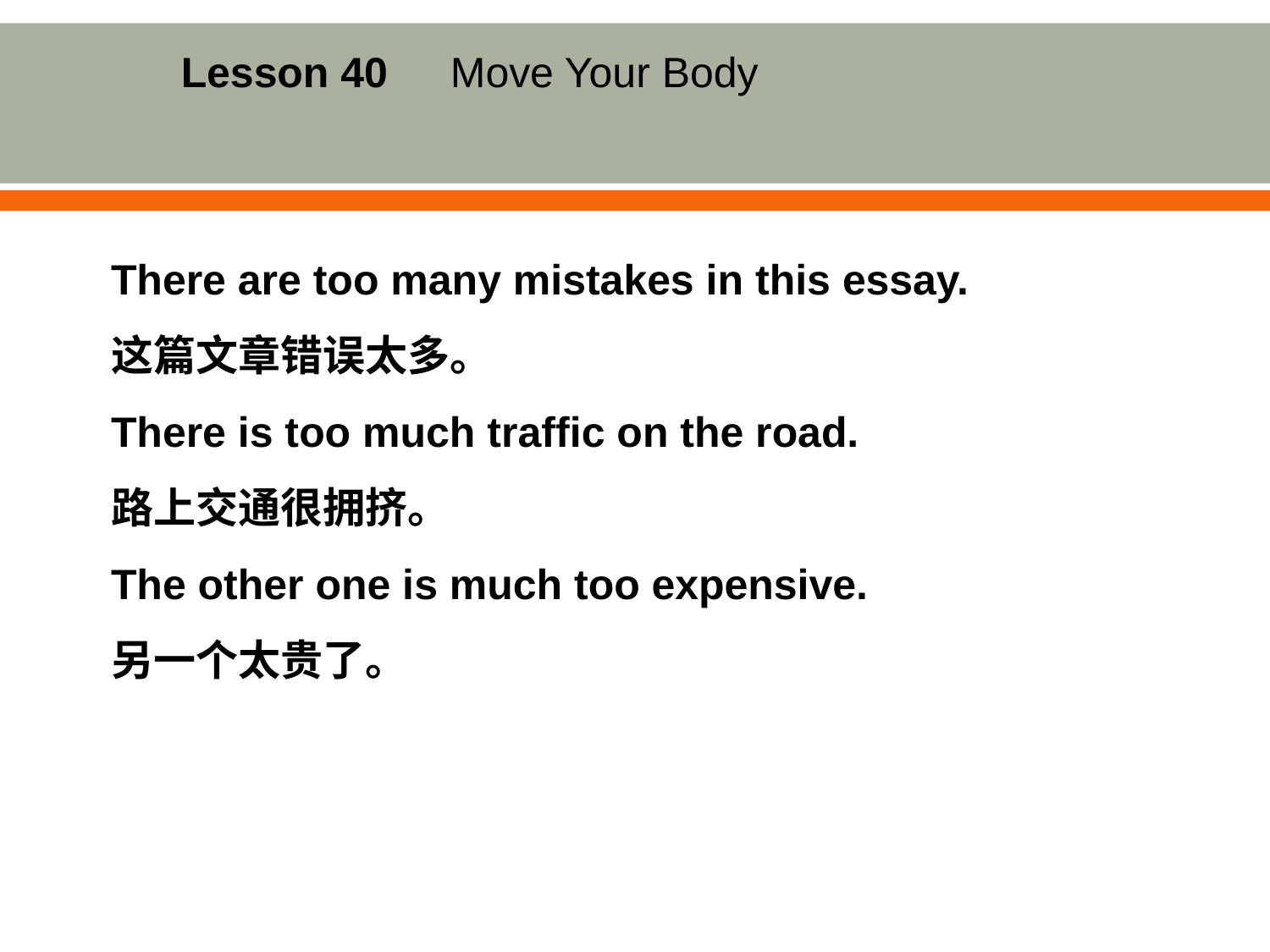

Lesson 40　Move Your Body
There are too many mistakes in this essay.
这篇文章错误太多。
There is too much traffic on the road.
路上交通很拥挤。
The other one is much too expensive.
另一个太贵了。